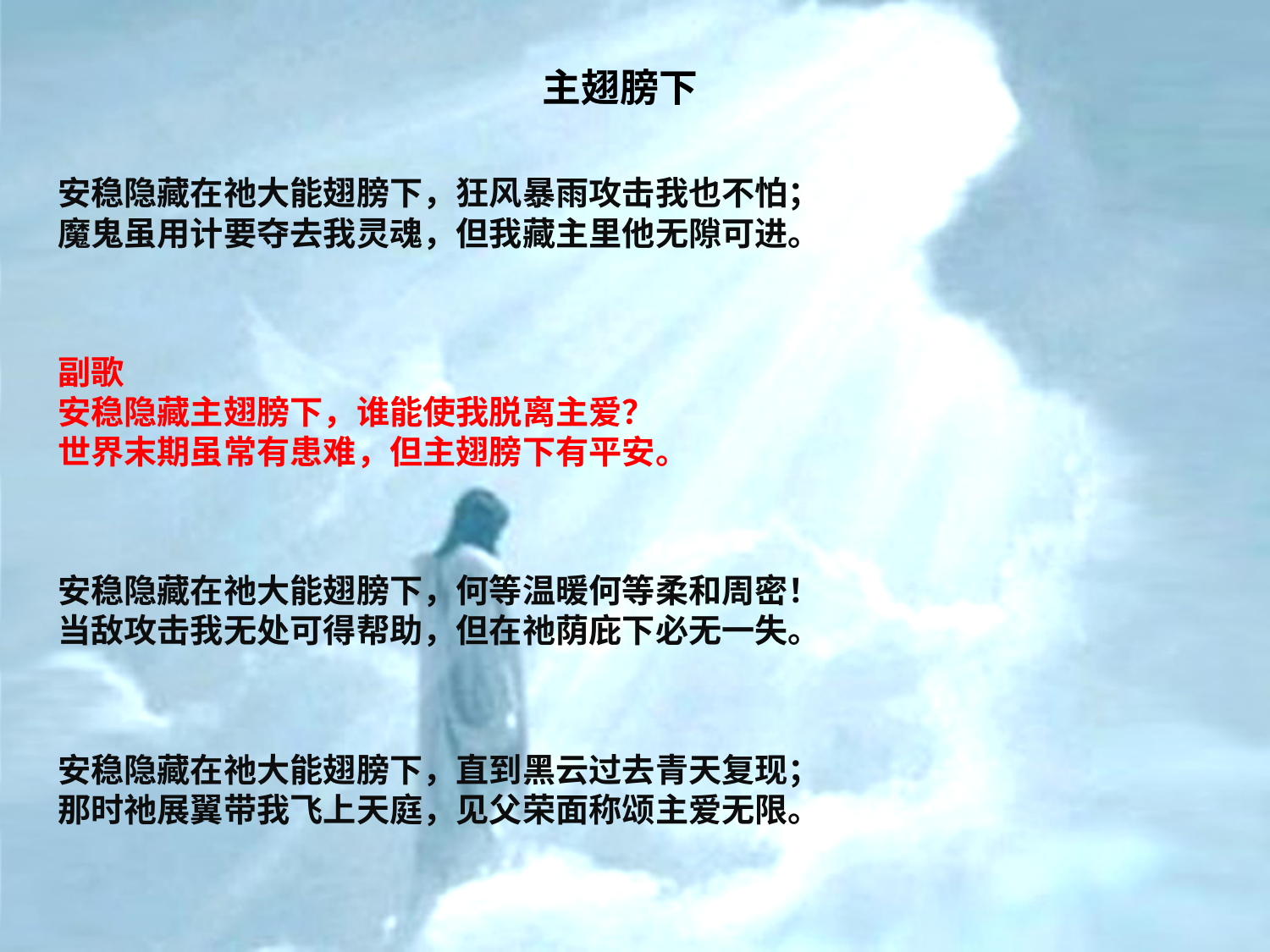

# 主翅膀下
安稳隐藏在祂大能翅膀下，狂风暴雨攻击我也不怕；
魔鬼虽用计要夺去我灵魂，但我藏主里他无隙可进。

副歌
安稳隐藏主翅膀下，谁能使我脱离主爱？
世界末期虽常有患难，但主翅膀下有平安。

安稳隐藏在祂大能翅膀下，何等温暖何等柔和周密！
当敌攻击我无处可得帮助，但在祂荫庇下必无一失。

安稳隐藏在祂大能翅膀下，直到黑云过去青天复现；
那时祂展翼带我飞上天庭，见父荣面称颂主爱无限。